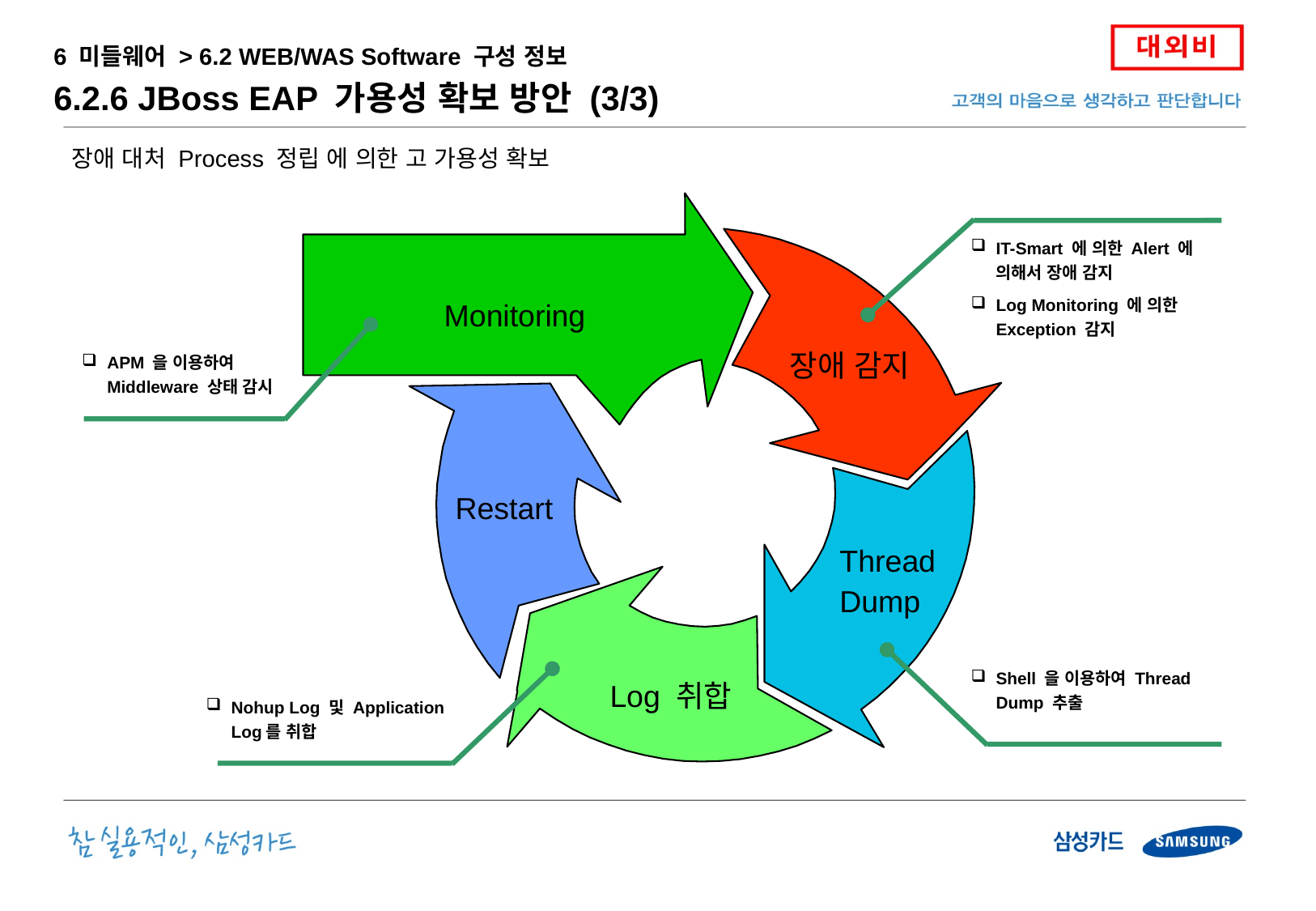

6 미들웨어 > 6.2 WEB/WAS Software 구성 정보
6.2.6 JBoss EAP 가용성 확보 방안 (3/3)

장애 대처 Process 정립 에 의한 고 가용성 확보

IT-Smart 에 의한 Alert 에 의해서 장애 감지
Log Monitoring 에 의한 Exception 감지
Monitoring

장애 감지
APM 을 이용하여 Middleware 상태 감시

Restart
Thread
Dump

Log 취합
Shell 을 이용하여 Thread Dump 추출

Nohup Log 및 Application Log를 취합